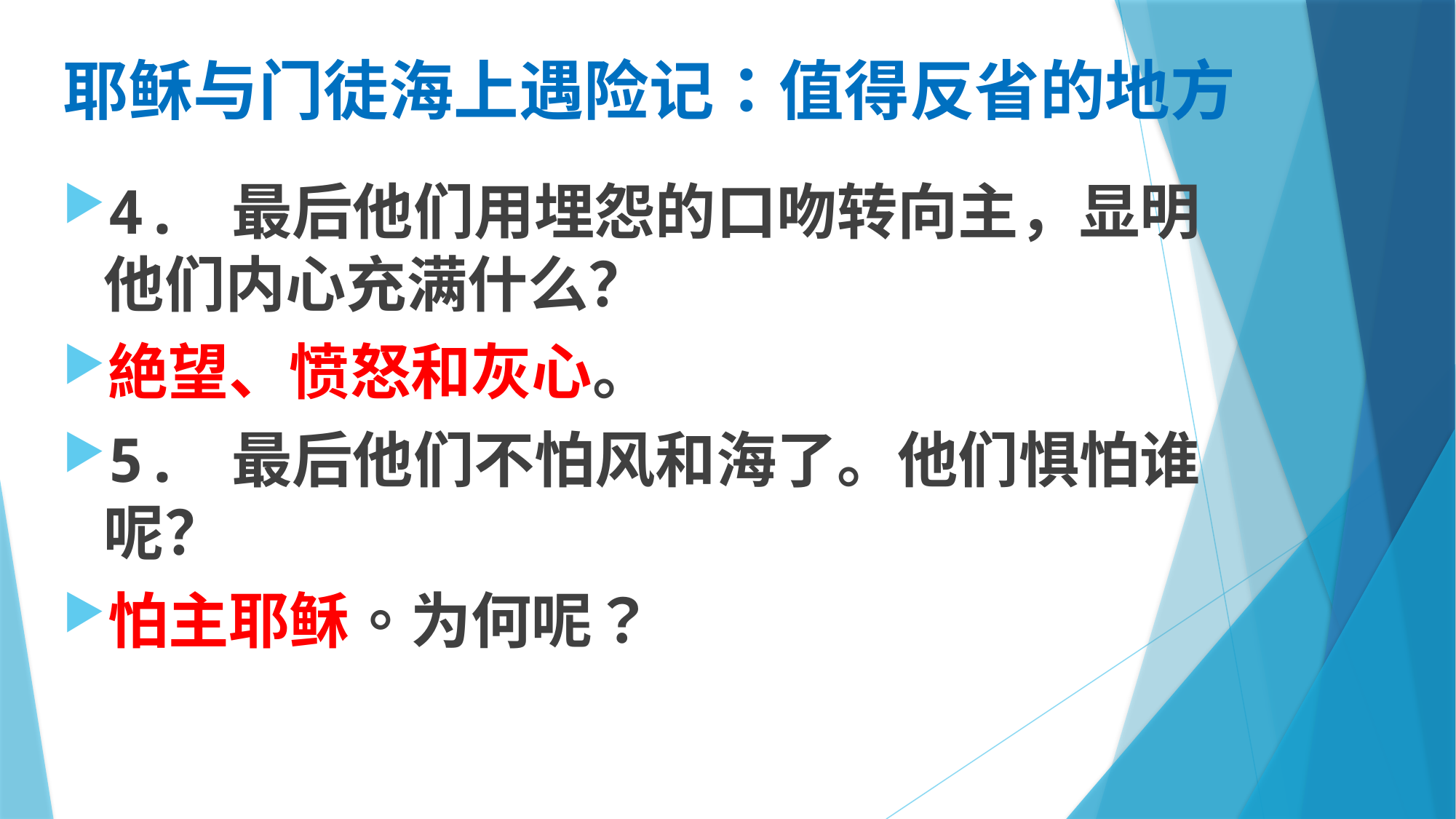

# 耶稣与门徒海上遇险记：值得反省的地方
4. 最后他们用埋怨的口吻转向主，显明他们内心充满什么？
絶望、愤怒和灰心。
5. 最后他们不怕风和海了。他们惧怕谁呢？
怕主耶稣。为何呢？